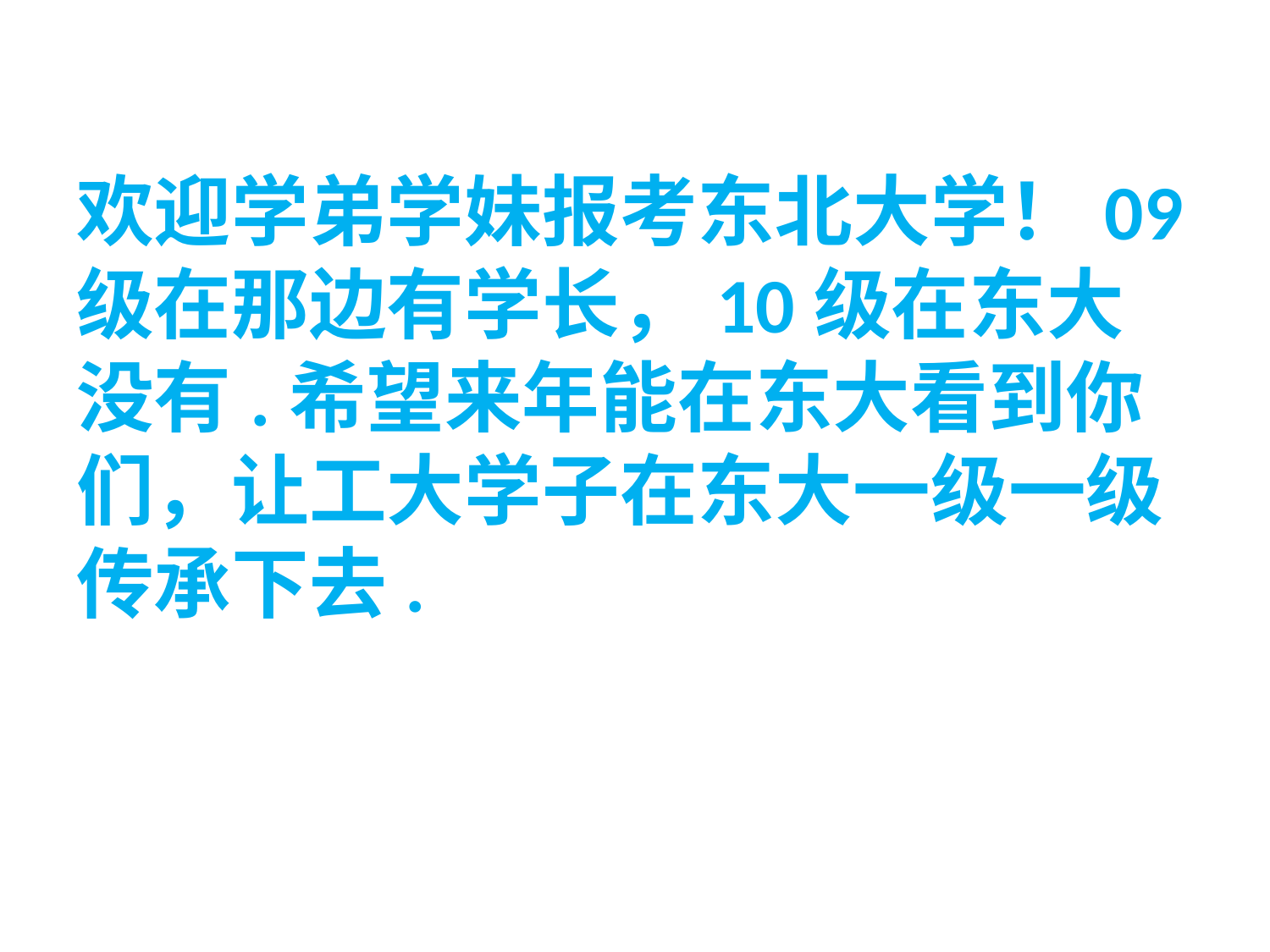

# 欢迎学弟学妹报考东北大学！09级在那边有学长，10级在东大没有.希望来年能在东大看到你们，让工大学子在东大一级一级传承下去.